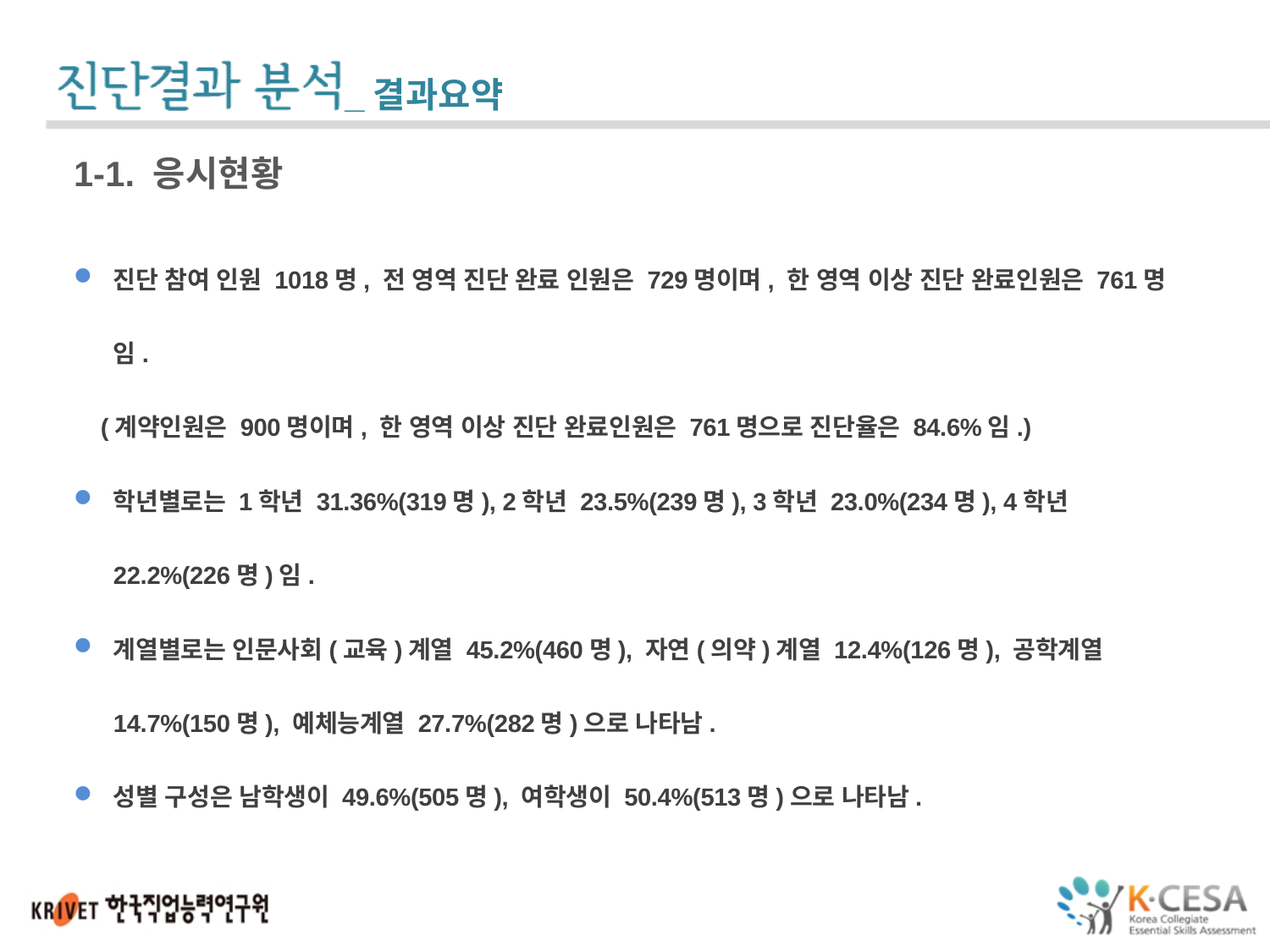

_결과요약
1-1. 응시현황
진단 참여 인원 1018명, 전 영역 진단 완료 인원은 729명이며, 한 영역 이상 진단 완료인원은 761명임.
    (계약인원은 900명이며, 한 영역 이상 진단 완료인원은 761명으로 진단율은 84.6%임.)
학년별로는 1학년 31.36%(319명), 2학년 23.5%(239명), 3학년 23.0%(234명), 4학년 22.2%(226명)임.
계열별로는 인문사회(교육)계열 45.2%(460명), 자연(의약)계열 12.4%(126명), 공학계열 14.7%(150명), 예체능계열 27.7%(282명)으로 나타남.
성별 구성은 남학생이 49.6%(505명), 여학생이 50.4%(513명)으로 나타남.